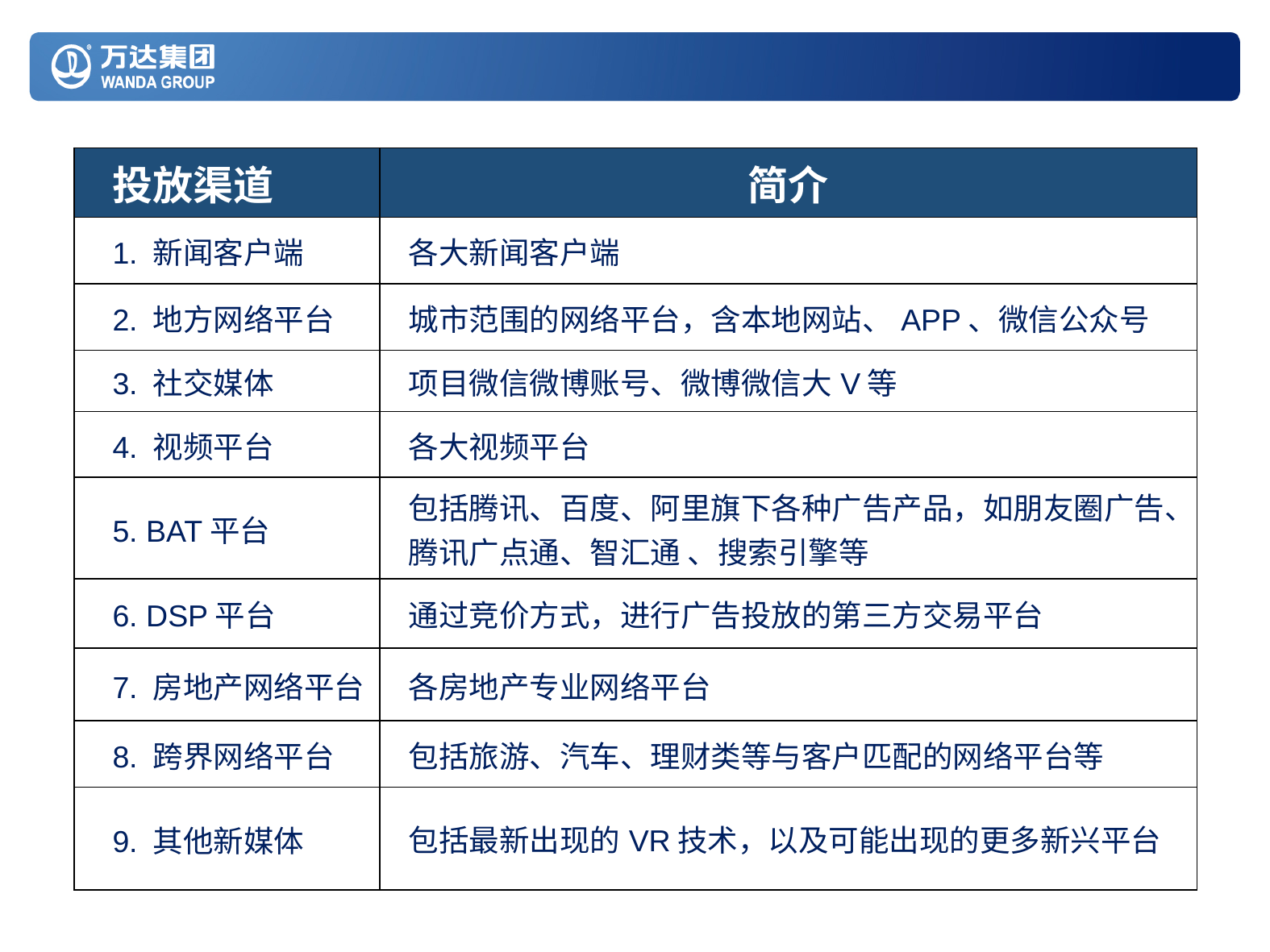

| 投放渠道 | 简介 |
| --- | --- |
| 1. 新闻客户端 | 各大新闻客户端 |
| 2. 地方网络平台 | 城市范围的网络平台，含本地网站、APP、微信公众号 |
| 3. 社交媒体 | 项目微信微博账号、微博微信大V等 |
| 4. 视频平台 | 各大视频平台 |
| 5. BAT平台 | 包括腾讯、百度、阿里旗下各种广告产品，如朋友圈广告、腾讯广点通、智汇通 、搜索引擎等 |
| 6. DSP平台 | 通过竞价方式，进行广告投放的第三方交易平台 |
| 7. 房地产网络平台 | 各房地产专业网络平台 |
| 8. 跨界网络平台 | 包括旅游、汽车、理财类等与客户匹配的网络平台等 |
| 9. 其他新媒体 | 包括最新出现的VR技术，以及可能出现的更多新兴平台 |